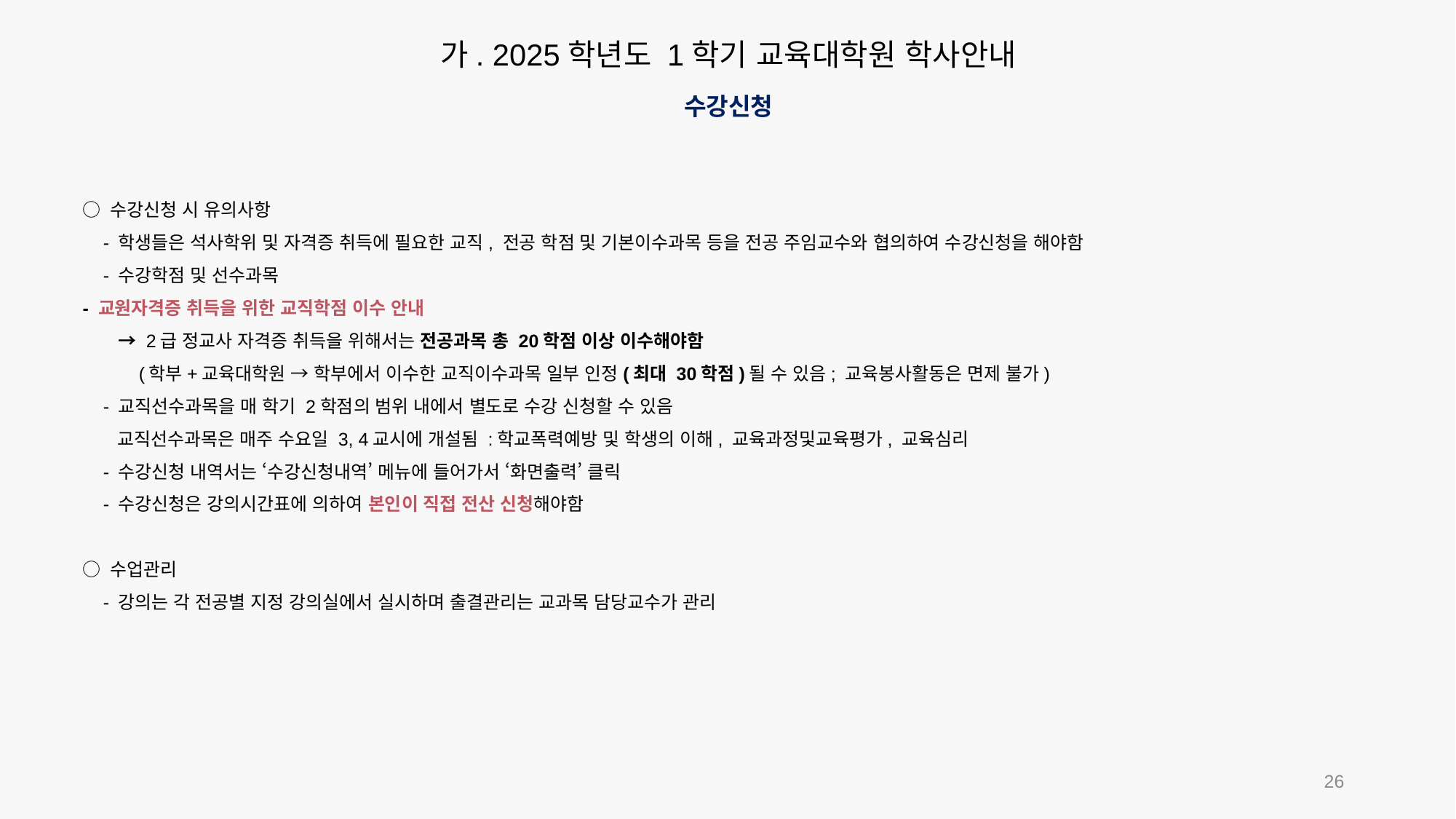

가. 2025학년도 1학기 교육대학원 학사안내
수강신청
○ 수강신청 시 유의사항
    - 학생들은 석사학위 및 자격증 취득에 필요한 교직, 전공 학점 및 기본이수과목 등을 전공 주임교수와 협의하여 수강신청을 해야함
    - 수강학점 및 선수과목
- 교원자격증 취득을 위한 교직학점 이수 안내
       → 2급 정교사 자격증 취득을 위해서는 전공과목 총 20학점 이상 이수해야함
           (학부+교육대학원 → 학부에서 이수한 교직이수과목 일부 인정(최대 30학점)될 수 있음; 교육봉사활동은 면제 불가)
    - 교직선수과목을 매 학기 2학점의 범위 내에서 별도로 수강 신청할 수 있음
      교직선수과목은 매주 수요일 3, 4교시에 개설됨 :학교폭력예방 및 학생의 이해, 교육과정및교육평가, 교육심리
    - 수강신청 내역서는 ‘수강신청내역’ 메뉴에 들어가서 ‘화면출력’ 클릭
    - 수강신청은 강의시간표에 의하여 본인이 직접 전산 신청해야함

○ 수업관리
    - 강의는 각 전공별 지정 강의실에서 실시하며 출결관리는 교과목 담당교수가 관리

26